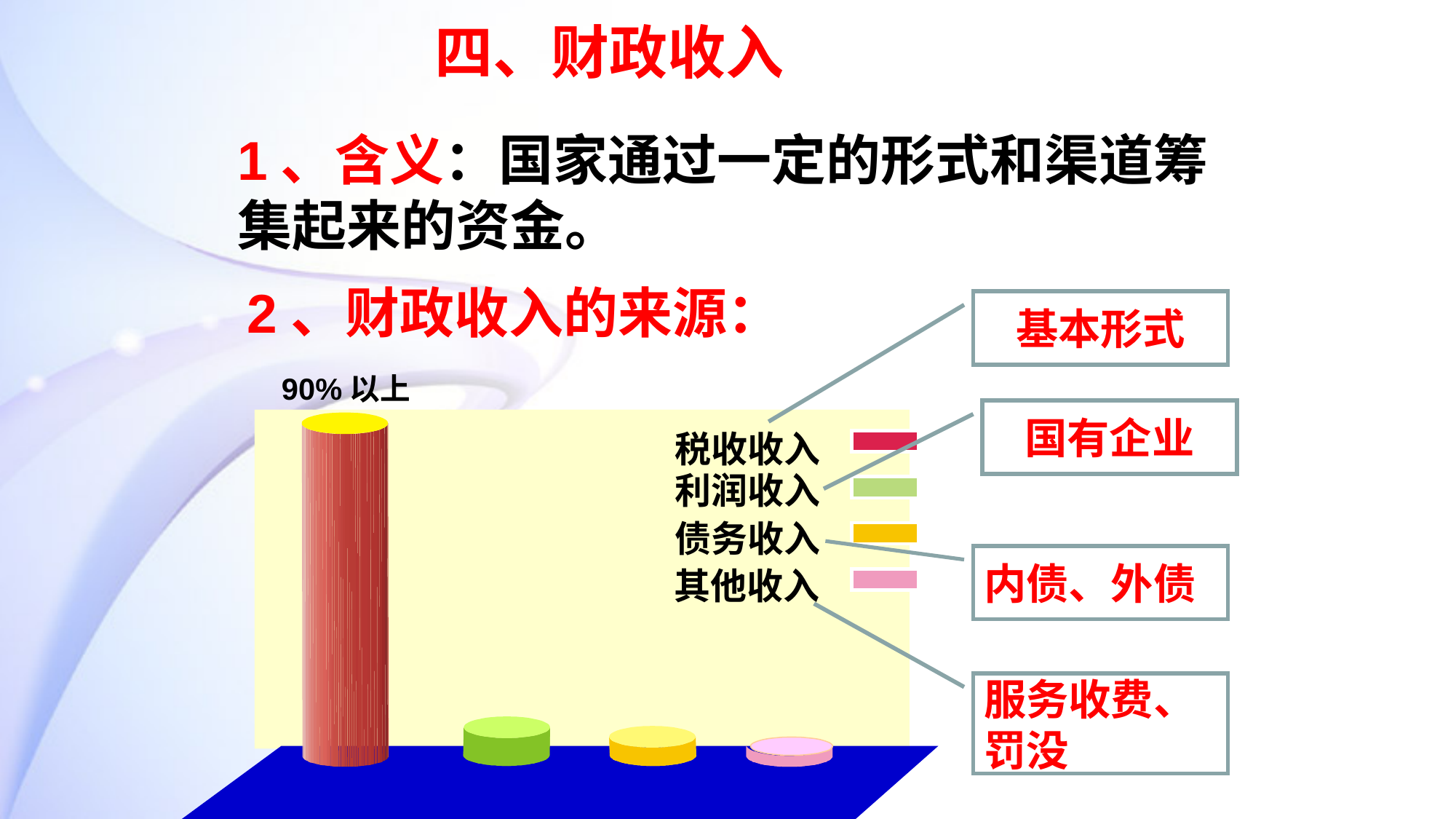

# 四、财政收入
1、含义：国家通过一定的形式和渠道筹集起来的资金。
2、财政收入的来源：
基本形式
90%以上

税收收入

利润收入

债务收入

其他收入

国有企业
内债、外债
服务收费、罚没